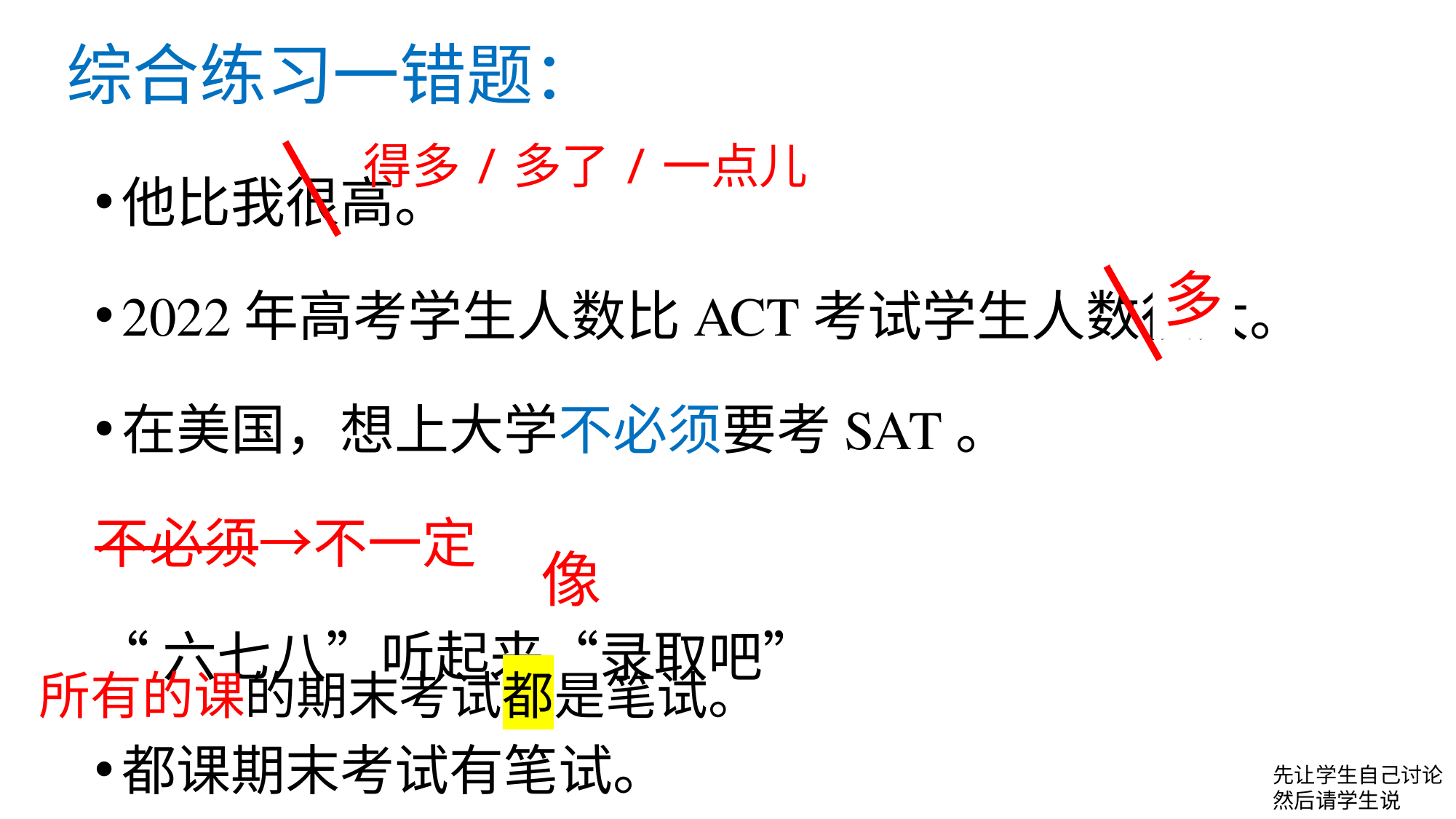

# 综合练习一错题：
他比我很高。
2022年高考学生人数比ACT考试学生人数很大。
在美国，想上大学不必须要考SAT。
不必须→不一定
“六七八”听起来“录取吧”
都课期末考试有笔试。
得多/多了/一点儿
多
all
像
所有的课的期末考试都是笔试。
先让学生自己讨论
然后请学生说